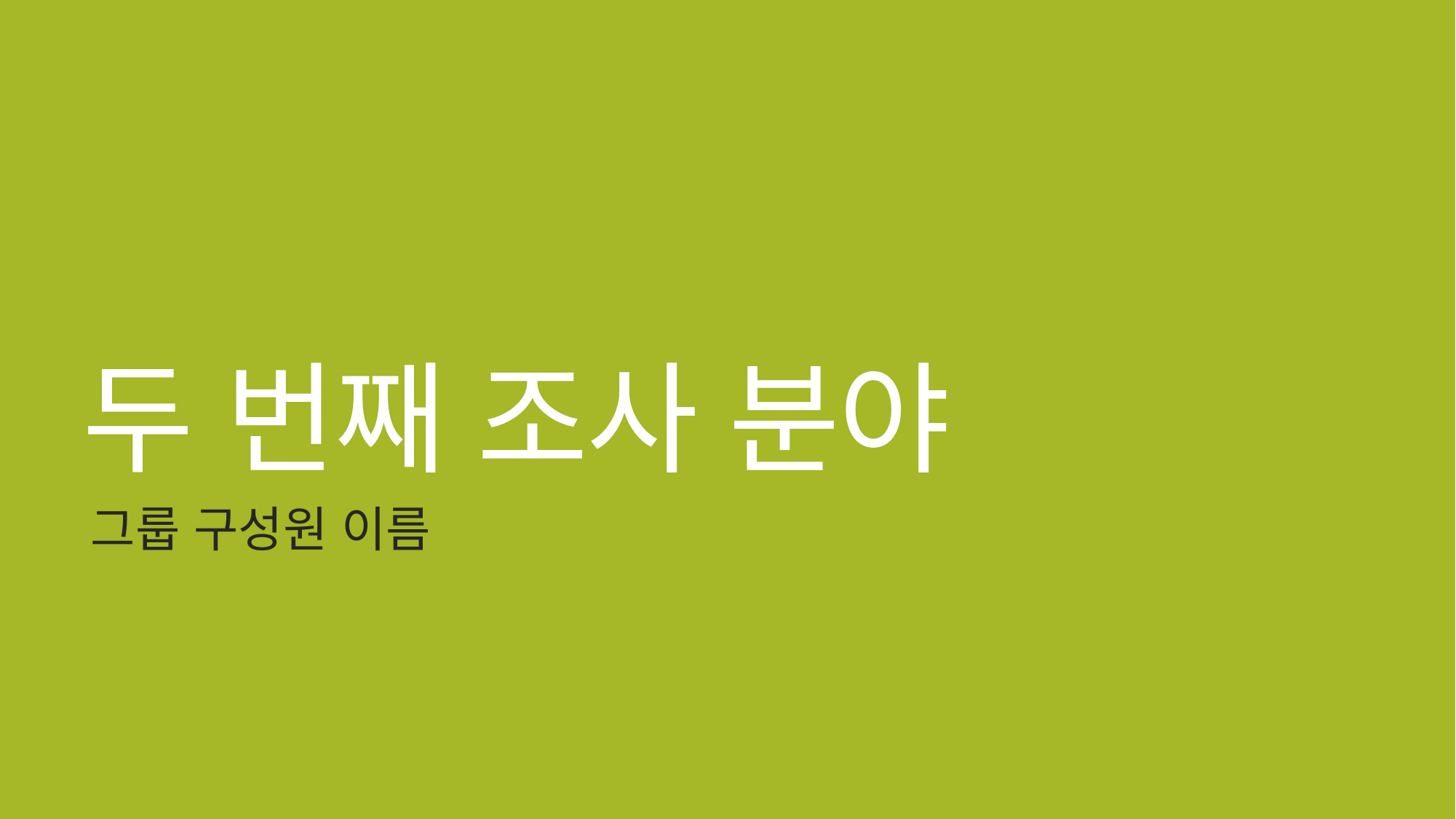

# 두 번째 조사 분야
그룹 구성원 이름